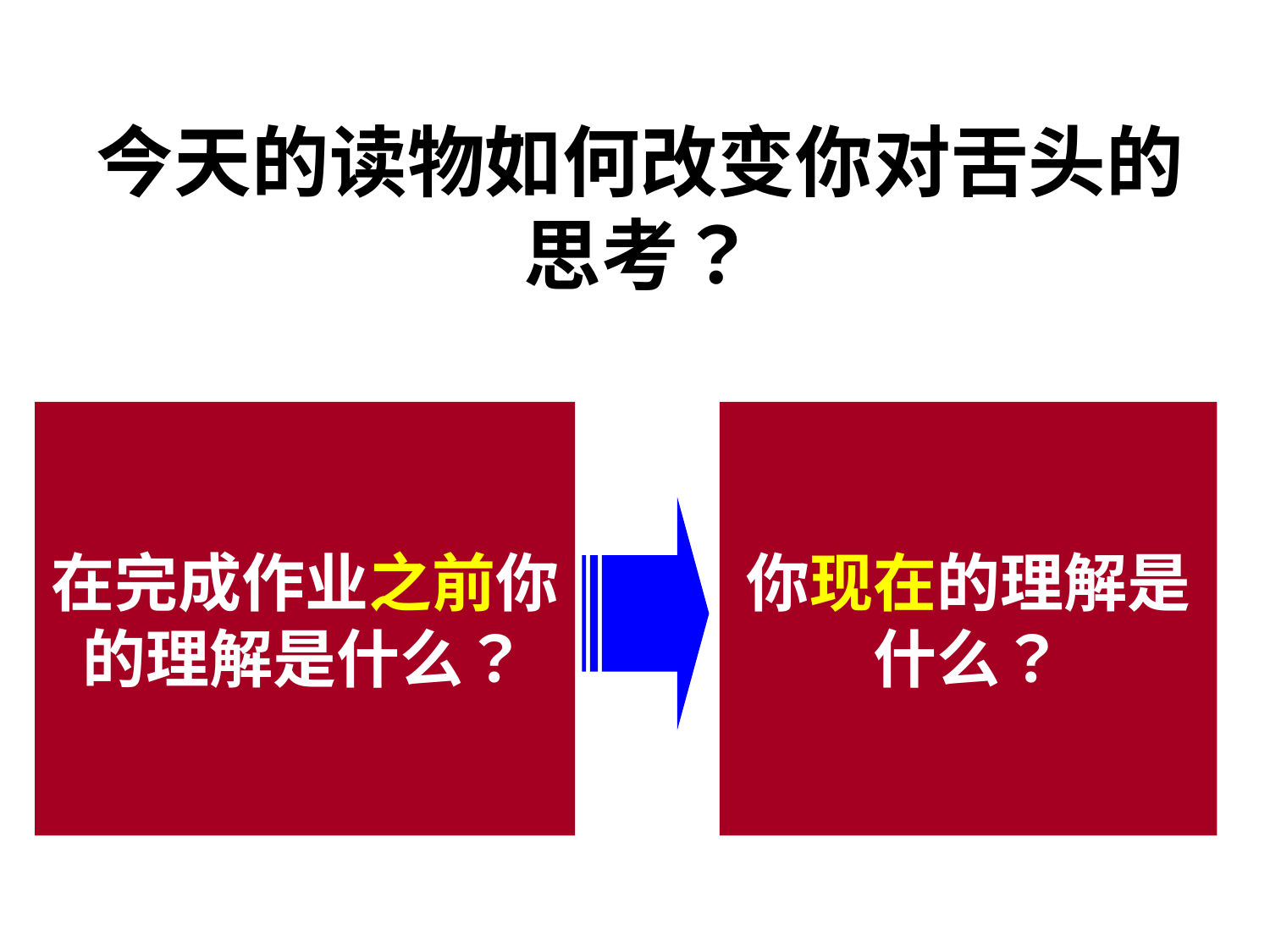

今天的读物如何改变你对舌头的思考？
在完成作业之前你的理解是什么？
你现在的理解是什么？